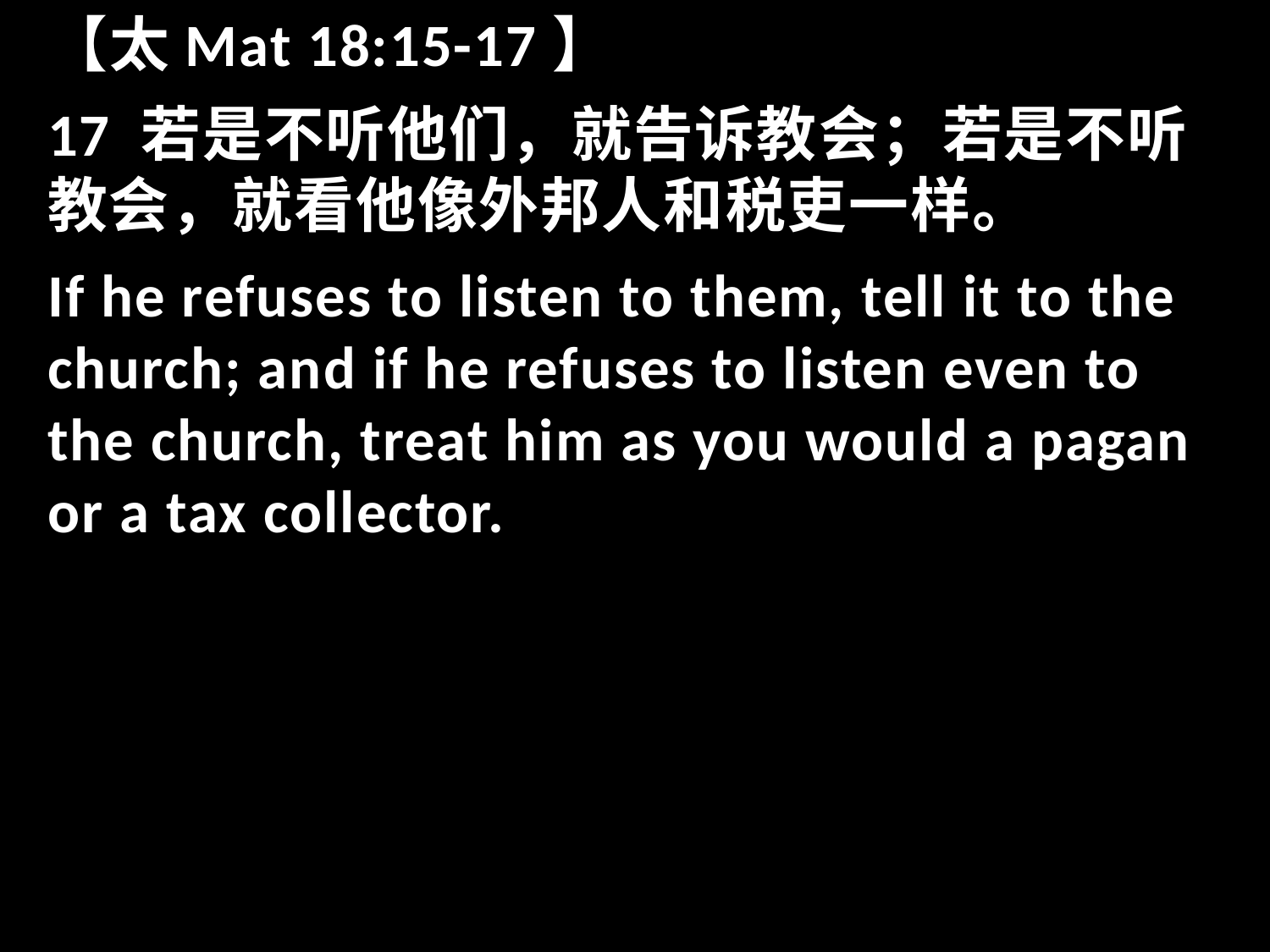

【太Mat 18:15-17】
17 若是不听他们，就告诉教会；若是不听教会，就看他像外邦人和税吏一样。
If he refuses to listen to them, tell it to the church; and if he refuses to listen even to the church, treat him as you would a pagan or a tax collector.